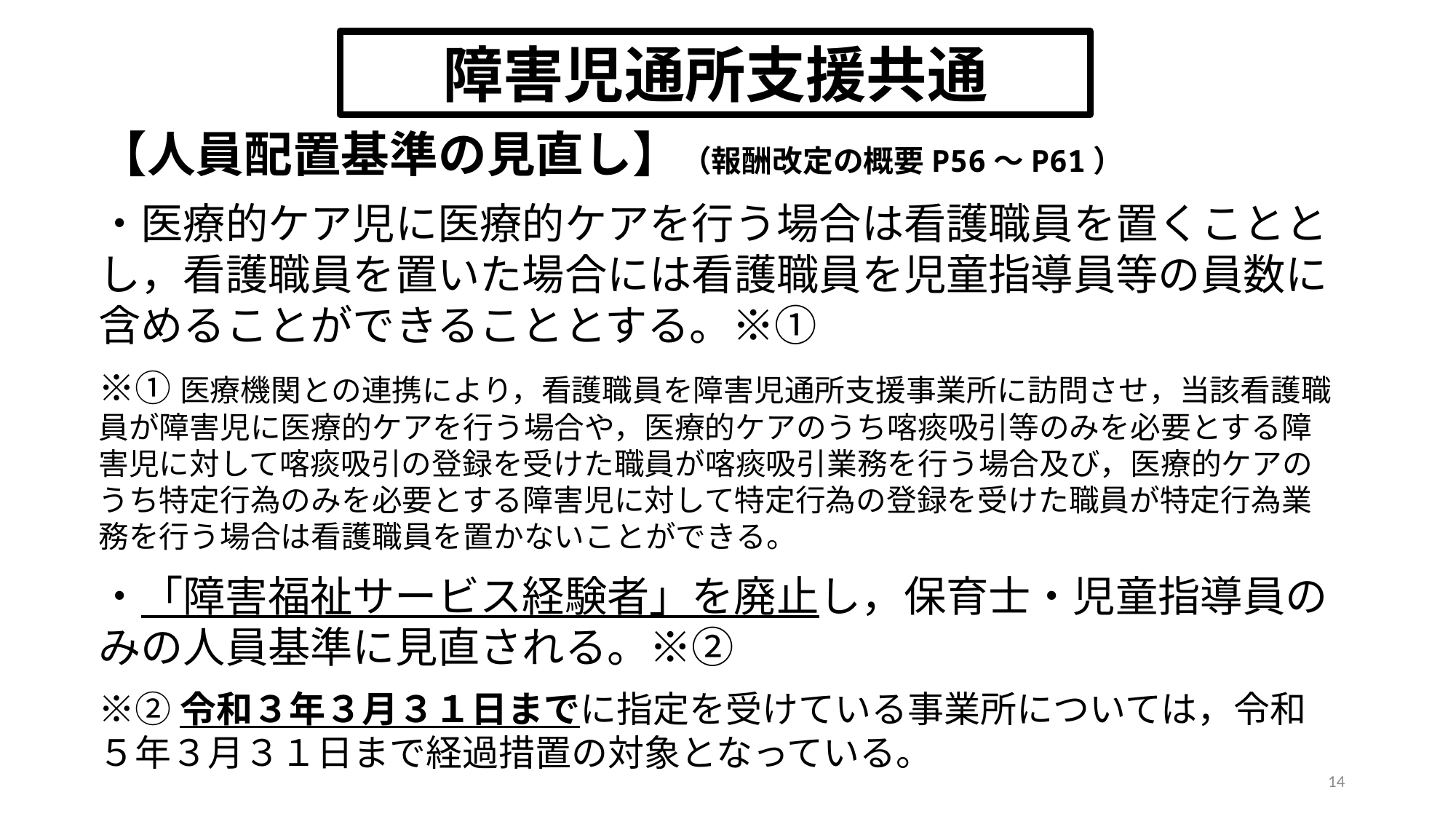

障害児通所支援共通
【人員配置基準の見直し】（報酬改定の概要P56～P61）
・医療的ケア児に医療的ケアを行う場合は看護職員を置くこととし，看護職員を置いた場合には看護職員を児童指導員等の員数に含めることができることとする。※①
※①医療機関との連携により，看護職員を障害児通所支援事業所に訪問させ，当該看護職員が障害児に医療的ケアを行う場合や，医療的ケアのうち喀痰吸引等のみを必要とする障害児に対して喀痰吸引の登録を受けた職員が喀痰吸引業務を行う場合及び，医療的ケアのうち特定行為のみを必要とする障害児に対して特定行為の登録を受けた職員が特定行為業務を行う場合は看護職員を置かないことができる。
・「障害福祉サービス経験者」を廃止し，保育士・児童指導員のみの人員基準に見直される。※②
※②令和３年３月３１日までに指定を受けている事業所については，令和５年３月３１日まで経過措置の対象となっている。

14